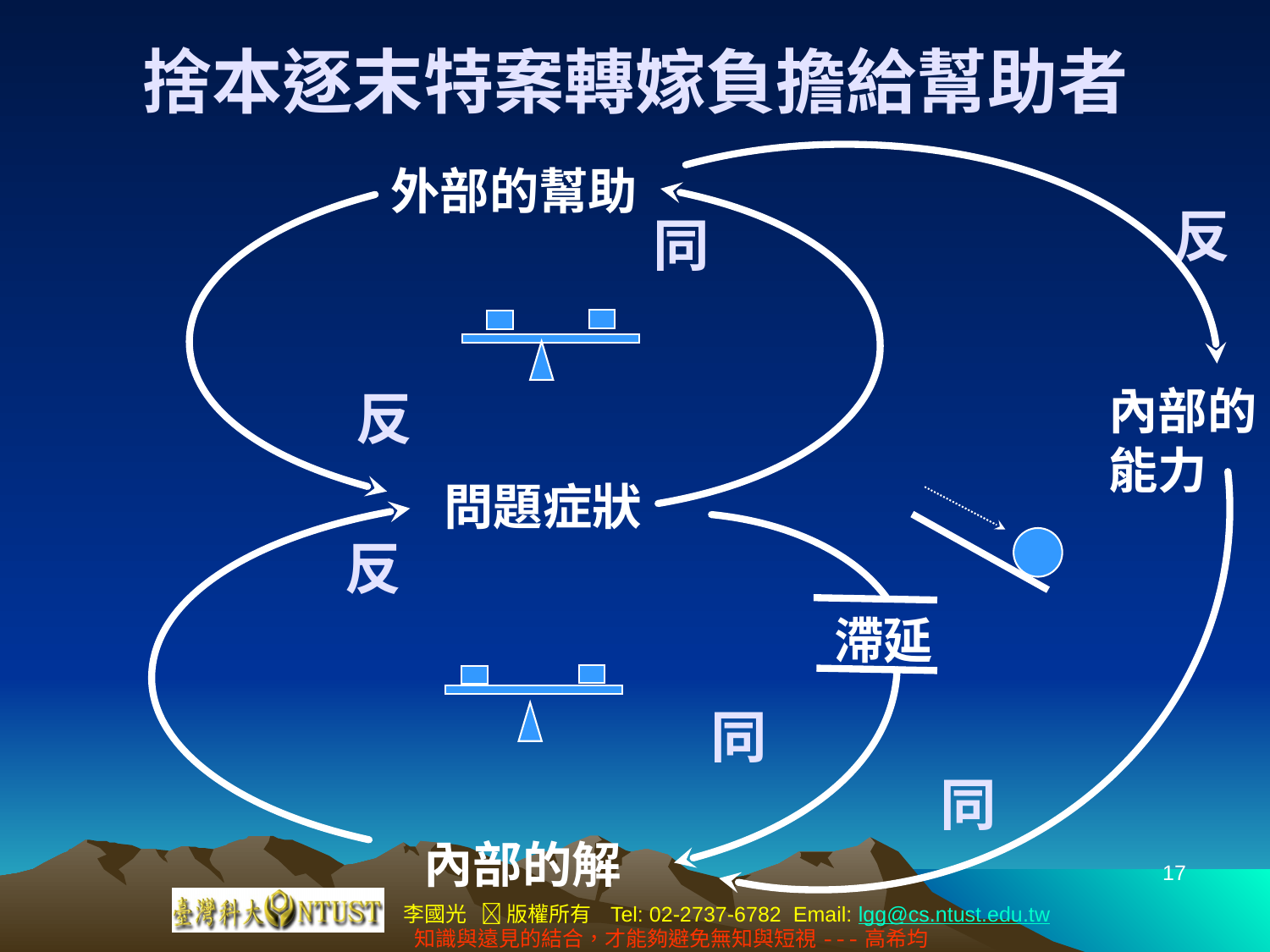

# 捨本逐末特案轉嫁負擔給幫助者

外部的幫助

反

同

內部的
能力
反
問題症狀

反

滯延

同

同
內部的解
17